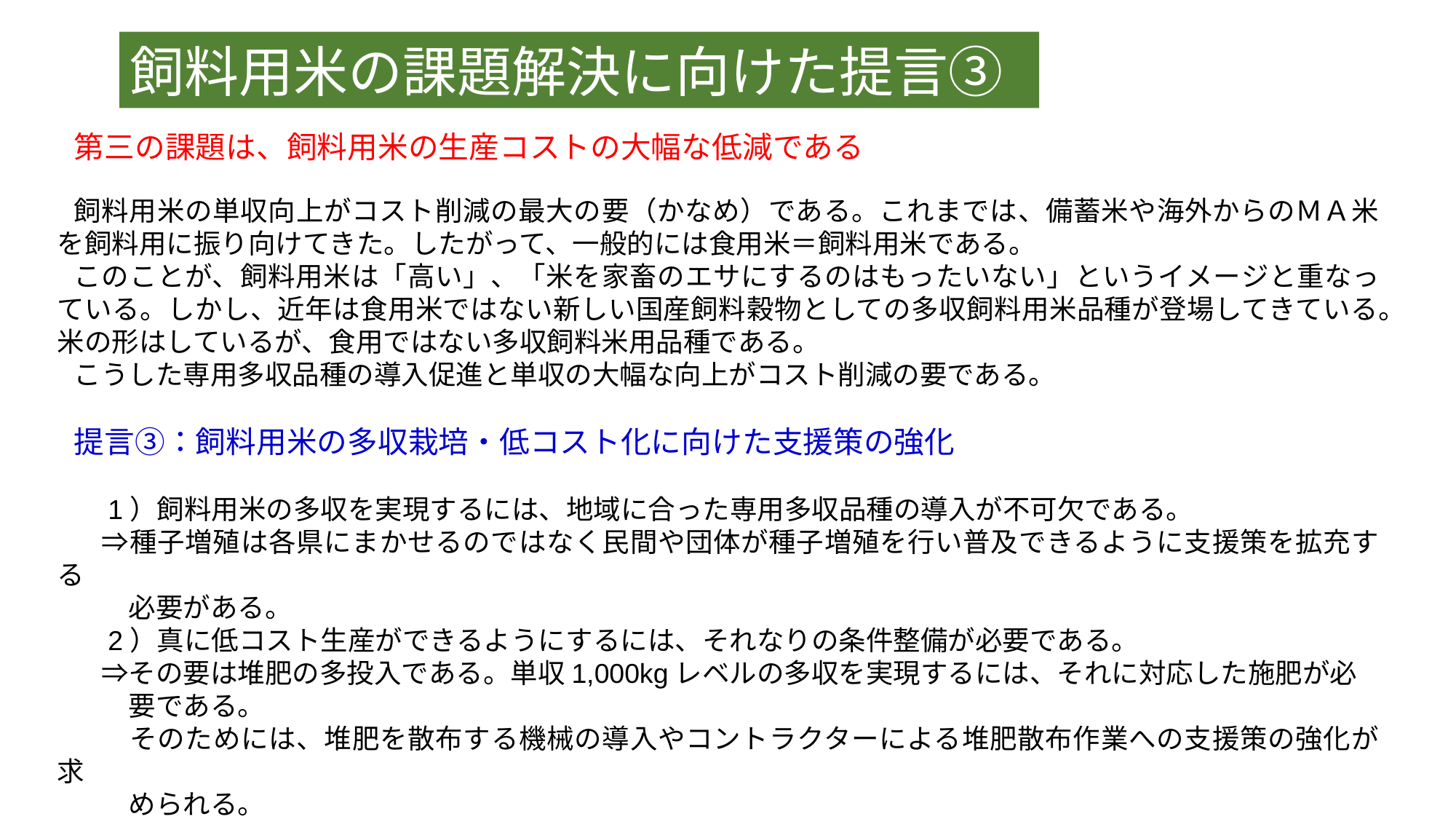

飼料用米の課題解決に向けた提言③
第三の課題は、飼料用米の生産コストの大幅な低減である

飼料用米の単収向上がコスト削減の最大の要（かなめ）である。これまでは、備蓄米や海外からのＭＡ米を飼料用に振り向けてきた。したがって、一般的には食用米＝飼料用米である。
このことが、飼料用米は「高い」、「米を家畜のエサにするのはもったいない」というイメージと重なっている。しかし、近年は食用米ではない新しい国産飼料穀物としての多収飼料用米品種が登場してきている。米の形はしているが、食用ではない多収飼料米用品種である。
こうした専用多収品種の導入促進と単収の大幅な向上がコスト削減の要である。

提言③：飼料用米の多収栽培・低コスト化に向けた支援策の強化

　1）飼料用米の多収を実現するには、地域に合った専用多収品種の導入が不可欠である。
　⇒種子増殖は各県にまかせるのではなく民間や団体が種子増殖を行い普及できるように支援策を拡充する
　　必要がある。
　2）真に低コスト生産ができるようにするには、それなりの条件整備が必要である。
　⇒その要は堆肥の多投入である。単収1,000kgレベルの多収を実現するには、それに対応した施肥が必
　　要である。
　　そのためには、堆肥を散布する機械の導入やコントラクターによる堆肥散布作業への支援策の強化が求
　　められる。